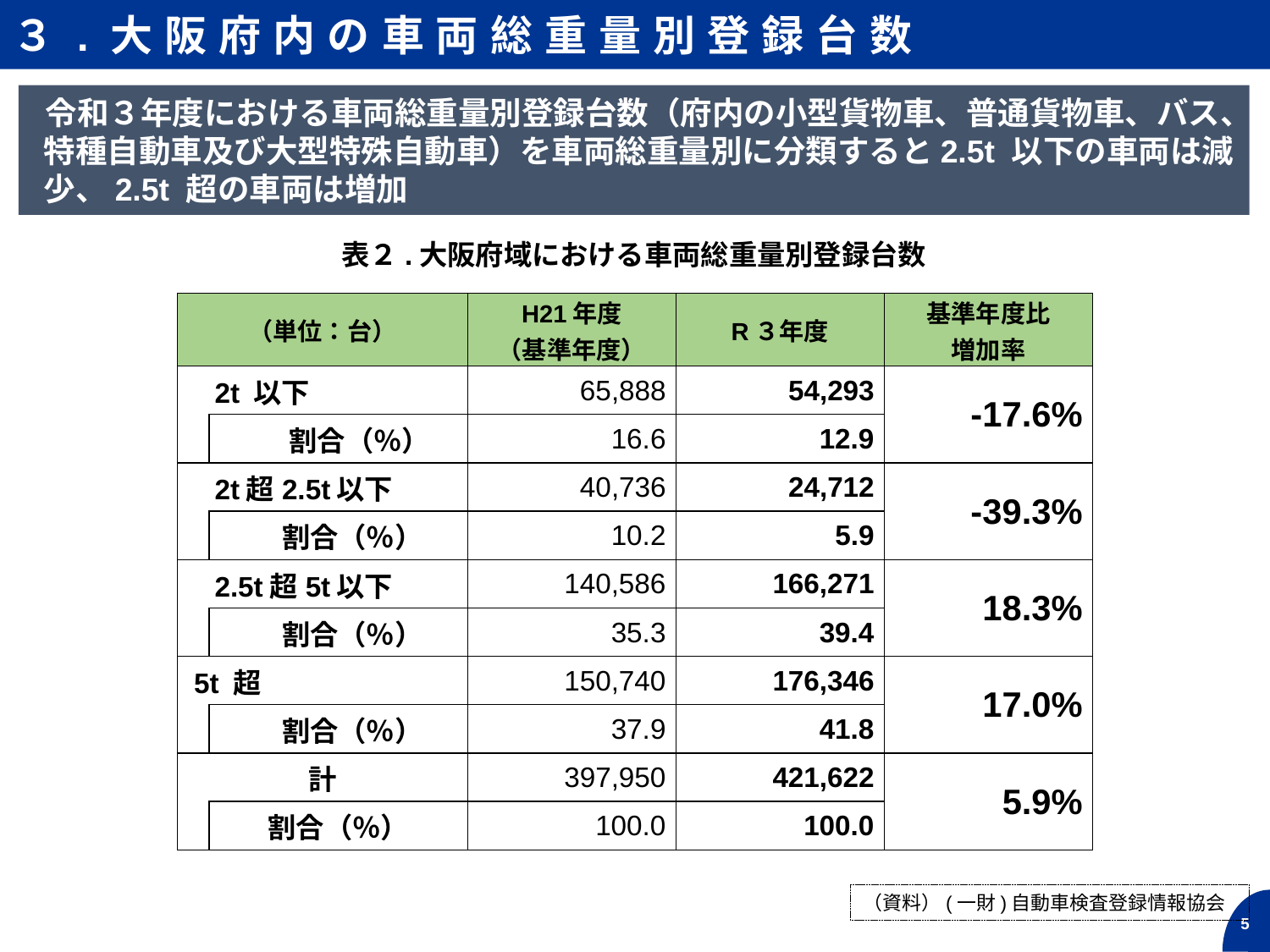

３.大阪府内の車両総重量別登録台数
 令和３年度における車両総重量別登録台数（府内の小型貨物車、普通貨物車、バス、特種自動車及び大型特殊自動車）を車両総重量別に分類すると2.5t 以下の車両は減少、2.5t 超の車両は増加
表２.大阪府域における車両総重量別登録台数
| （単位：台） |  | H21年度 （基準年度） | R３年度 | 基準年度比 増加率 |
| --- | --- | --- | --- | --- |
| 2t 以下 |  | 65,888 | 54,293 | -17.6% |
|  | 割合（％） | 16.6 | 12.9 |  |
| 2t超2.5t以下 |  | 40,736 | 24,712 | -39.3% |
|  | 割合（％） | 10.2 | 5.9 |  |
| 2.5t超5t以下 |  | 140,586 | 166,271 | 18.3% |
|  | 割合（％） | 35.3 | 39.4 |  |
| 5t 超 |  | 150,740 | 176,346 | 17.0% |
|  | 割合（％） | 37.9 | 41.8 |  |
| 計 |  | 397,950 | 421,622 | 5.9% |
|  | 割合（％） | 100.0 | 100.0 |  |
（資料）(一財)自動車検査登録情報協会